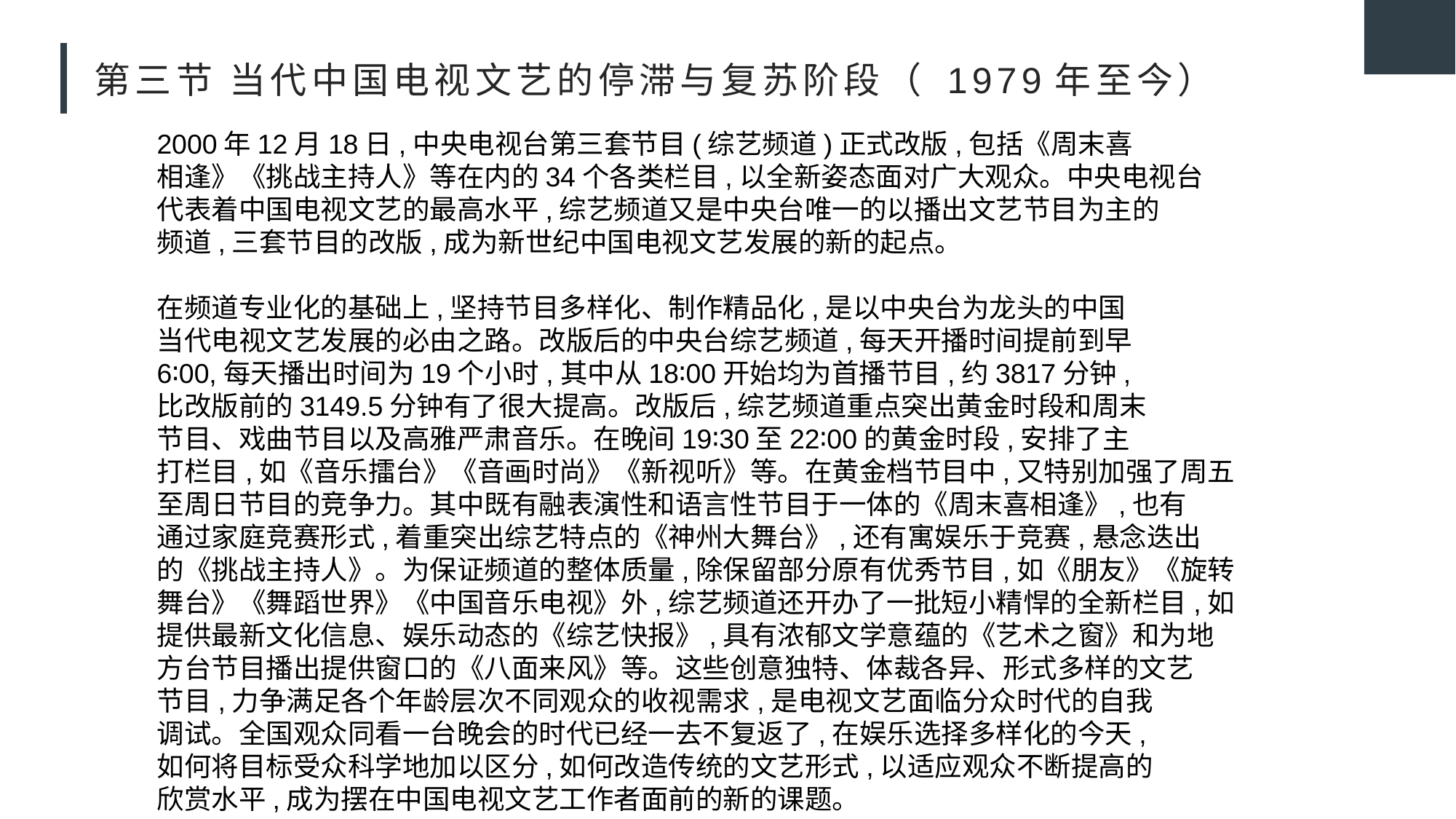

# 第三节 当代中国电视文艺的停滞与复苏阶段（ 1979年至今）
2000年12月18日,中央电视台第三套节目(综艺频道)正式改版,包括《周末喜
相逢》《挑战主持人》等在内的34个各类栏目,以全新姿态面对广大观众。中央电视台
代表着中国电视文艺的最高水平,综艺频道又是中央台唯一的以播出文艺节目为主的
频道,三套节目的改版,成为新世纪中国电视文艺发展的新的起点。

在频道专业化的基础上,坚持节目多样化、制作精品化,是以中央台为龙头的中国
当代电视文艺发展的必由之路。改版后的中央台综艺频道,每天开播时间提前到早
6∶00,每天播出时间为19个小时,其中从18∶00开始均为首播节目,约3817分钟,
比改版前的3149.5分钟有了很大提高。改版后,综艺频道重点突出黄金时段和周末
节目、戏曲节目以及高雅严肃音乐。在晚间19∶30至22∶00的黄金时段,安排了主
打栏目,如《音乐擂台》《音画时尚》《新视听》等。在黄金档节目中,又特别加强了周五
至周日节目的竞争力。其中既有融表演性和语言性节目于一体的《周末喜相逢》,也有
通过家庭竞赛形式,着重突出综艺特点的《神州大舞台》,还有寓娱乐于竞赛,悬念迭出
的《挑战主持人》。为保证频道的整体质量,除保留部分原有优秀节目,如《朋友》《旋转
舞台》《舞蹈世界》《中国音乐电视》外,综艺频道还开办了一批短小精悍的全新栏目,如
提供最新文化信息、娱乐动态的《综艺快报》,具有浓郁文学意蕴的《艺术之窗》和为地
方台节目播出提供窗口的《八面来风》等。这些创意独特、体裁各异、形式多样的文艺
节目,力争满足各个年龄层次不同观众的收视需求,是电视文艺面临分众时代的自我
调试。全国观众同看一台晚会的时代已经一去不复返了,在娱乐选择多样化的今天,
如何将目标受众科学地加以区分,如何改造传统的文艺形式,以适应观众不断提高的
欣赏水平,成为摆在中国电视文艺工作者面前的新的课题。